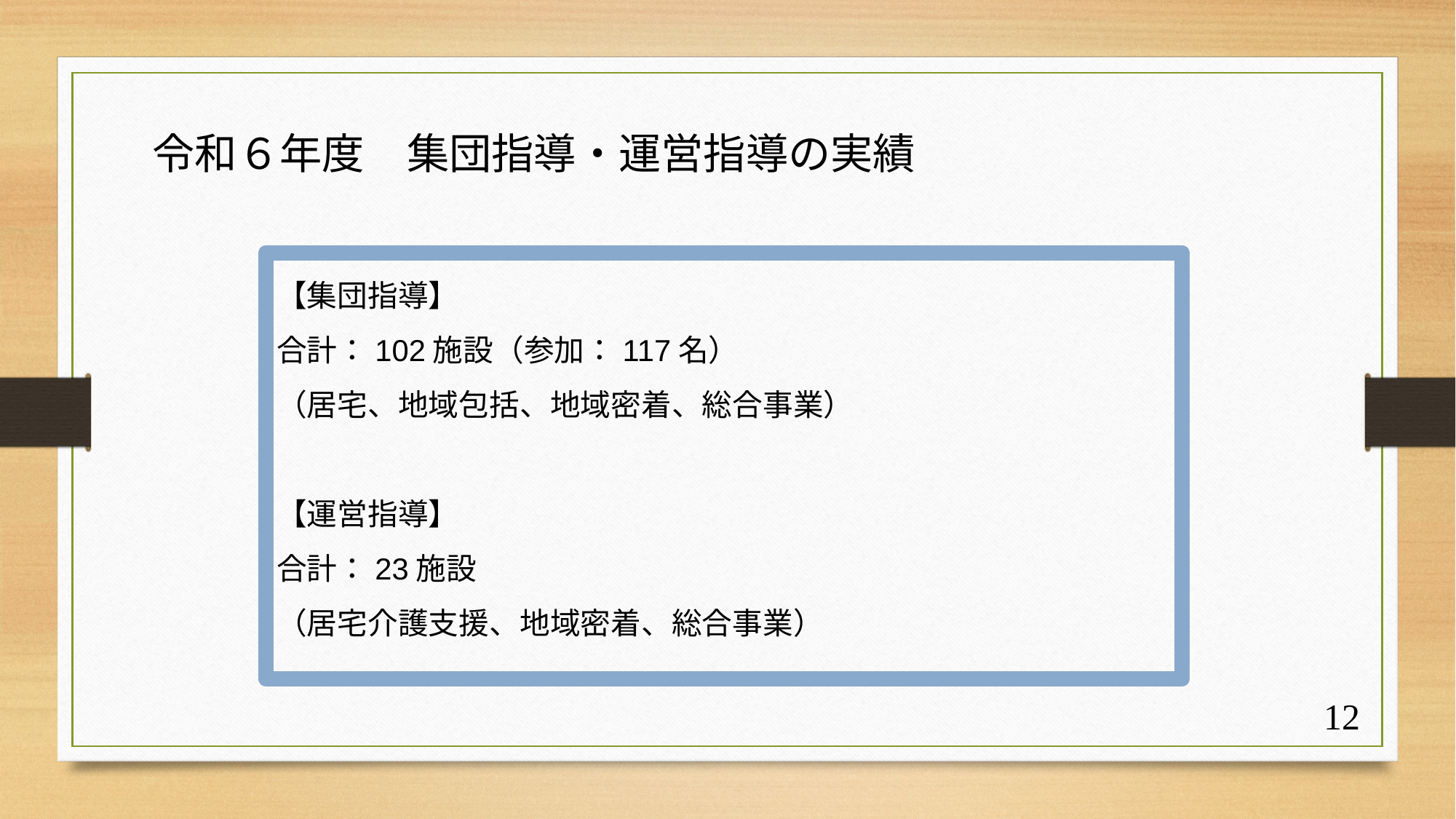

令和６年度　集団指導・運営指導の実績
【集団指導】
合計：102施設（参加：117名）
（居宅、地域包括、地域密着、総合事業）

【運営指導】
合計：23施設
（居宅介護支援、地域密着、総合事業）

12